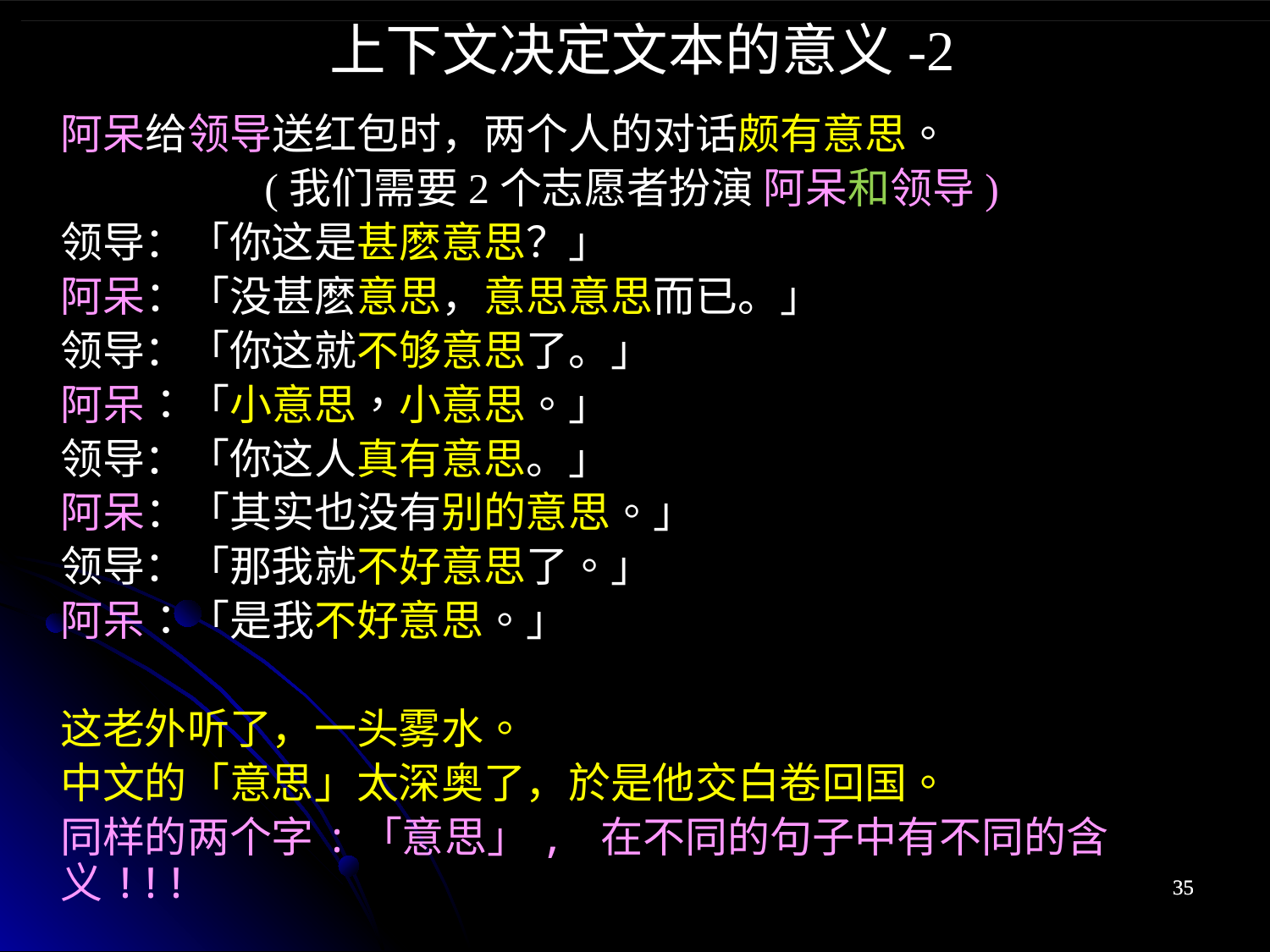

上下文决定文本的意义-2
阿呆给领导送红包时，两个人的对话颇有意思。
(我们需要2个志愿者扮演 阿呆和领导)
领导：「你这是甚麽意思？」
阿呆：「没甚麽意思，意思意思而已。」
领导：「你这就不够意思了。」
阿呆：「小意思，小意思。」
领导：「你这人真有意思。」
阿呆：「其实也没有别的意思。」
领导：「那我就不好意思了。」
阿呆：「是我不好意思。」

这老外听了，一头雾水。
中文的「意思」太深奥了，於是他交白卷回国。
同样的两个字:「意思」, 在不同的句子中有不同的含义!!!
35
35